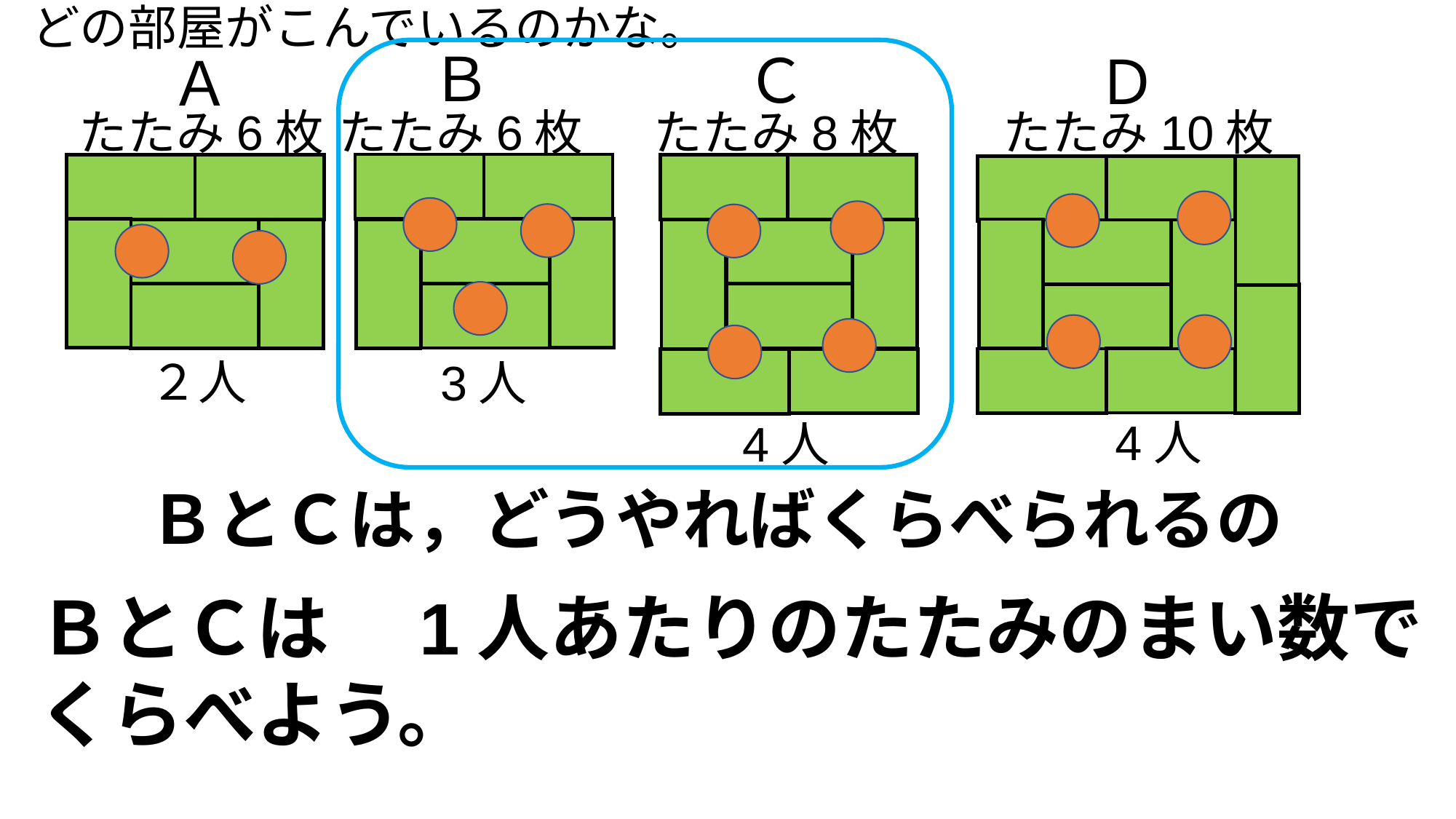

どの部屋がこんでいるのかな。
Ｂ
Ｃ
Ｄ
Ａ

たたみ6枚
たたみ6枚
たたみ8枚
たたみ10枚

２人
3人

4人
4人
ＢとＣは，どうやればくらべられるの
ＢとＣは　1人あたりのたたみのまい数で
くらべよう。